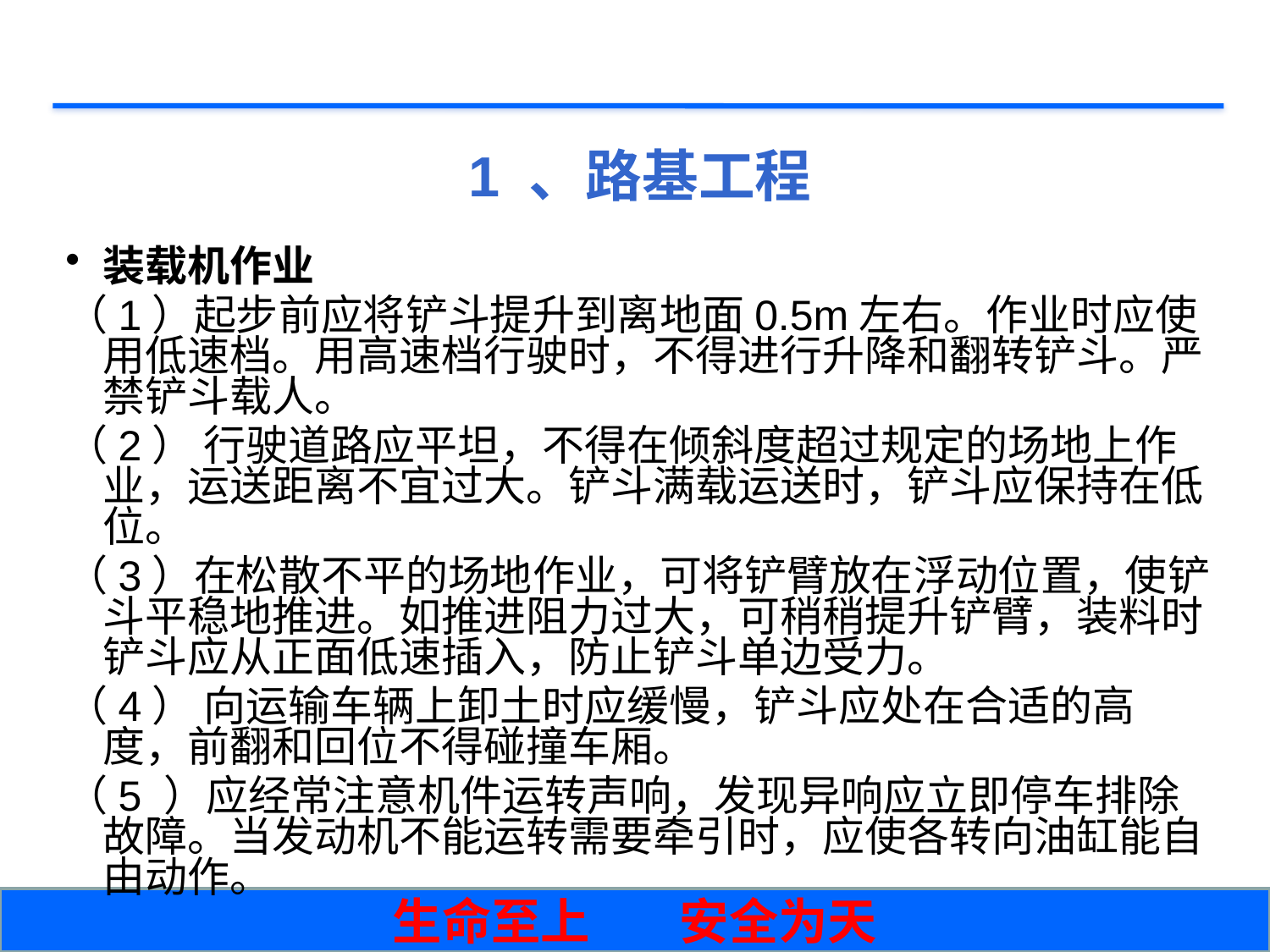

# 1 、路基工程
装载机作业
（1）起步前应将铲斗提升到离地面0.5m左右。作业时应使用低速档。用高速档行驶时，不得进行升降和翻转铲斗。严禁铲斗载人。
（2） 行驶道路应平坦，不得在倾斜度超过规定的场地上作业，运送距离不宜过大。铲斗满载运送时，铲斗应保持在低位。
（3）在松散不平的场地作业，可将铲臂放在浮动位置，使铲斗平稳地推进。如推进阻力过大，可稍稍提升铲臂，装料时铲斗应从正面低速插入，防止铲斗单边受力。
（4） 向运输车辆上卸土时应缓慢，铲斗应处在合适的高度，前翻和回位不得碰撞车厢。
（5 ）应经常注意机件运转声响，发现异响应立即停车排除故障。当发动机不能运转需要牵引时，应使各转向油缸能自由动作。